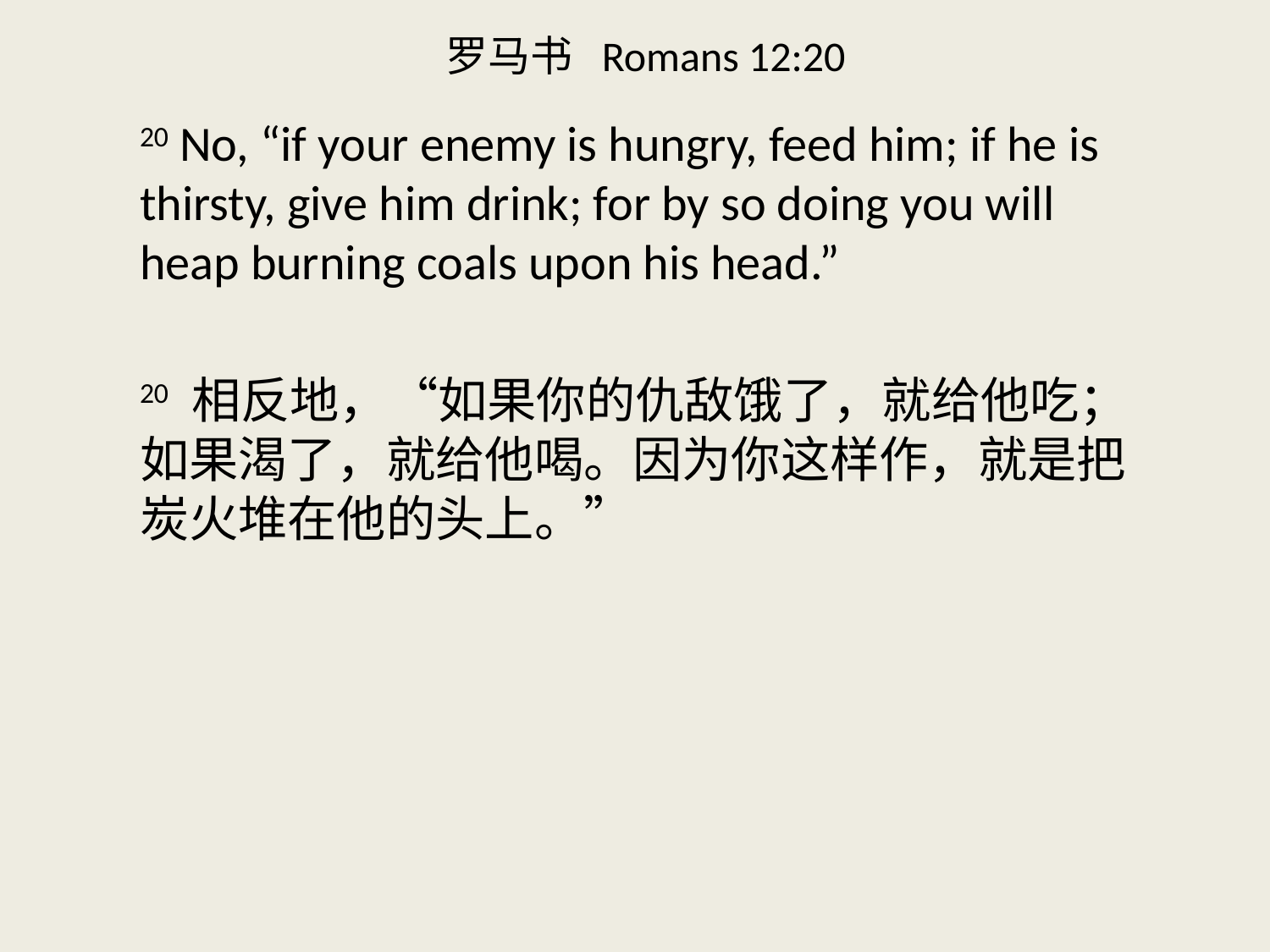

# 罗马书  Romans 12:20
20 No, “if your enemy is hungry, feed him; if he is thirsty, give him drink; for by so doing you will heap burning coals upon his head.”

20 相反地，“如果你的仇敌饿了，就给他吃；如果渴了，就给他喝。因为你这样作，就是把炭火堆在他的头上。”